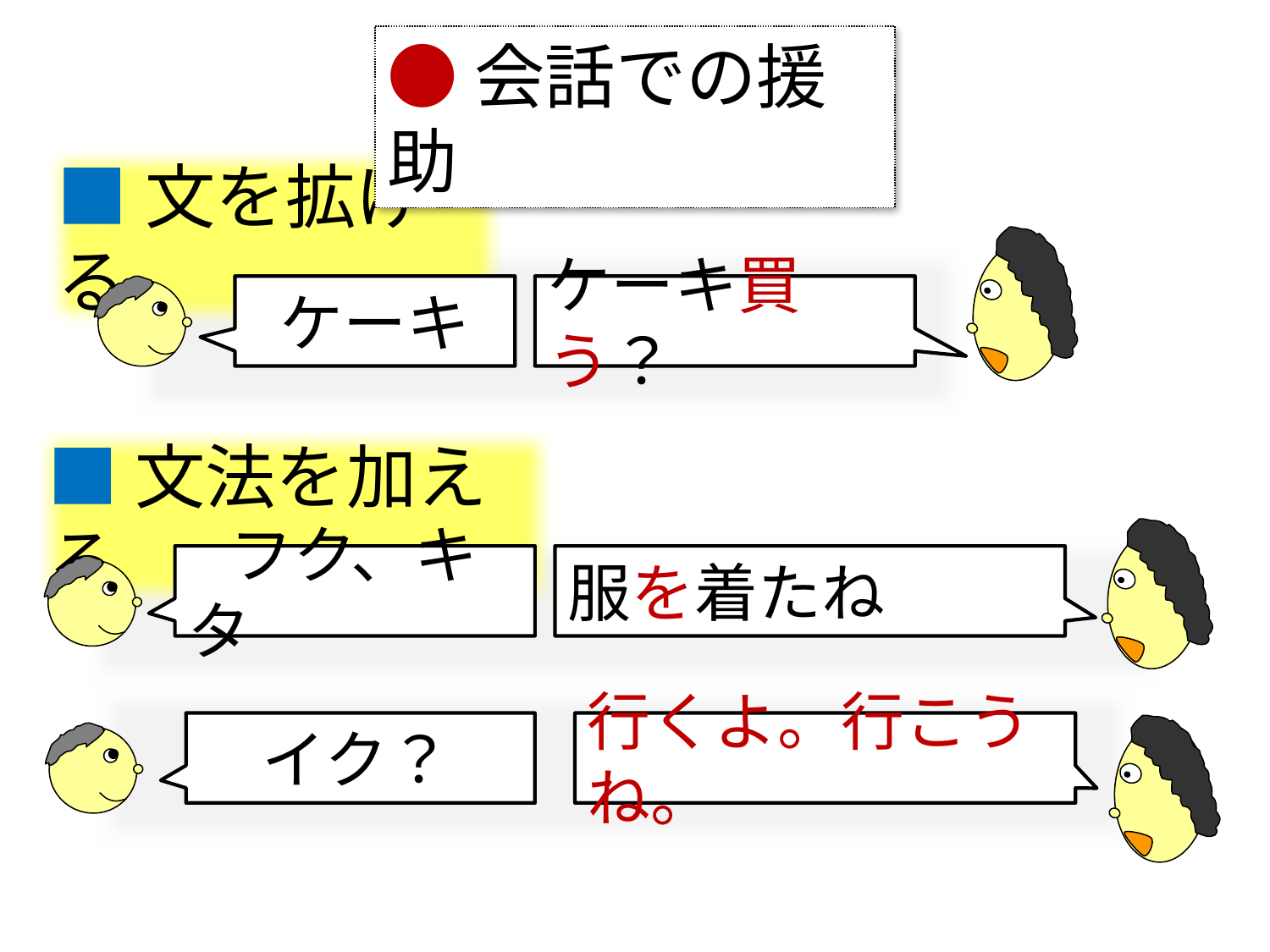

●会話での援助
■文を拡げる

ケーキ
ケーキ買う？
■文法を加える

　フク、キタ
服を着たね

　イク？
行くよ。行こうね。